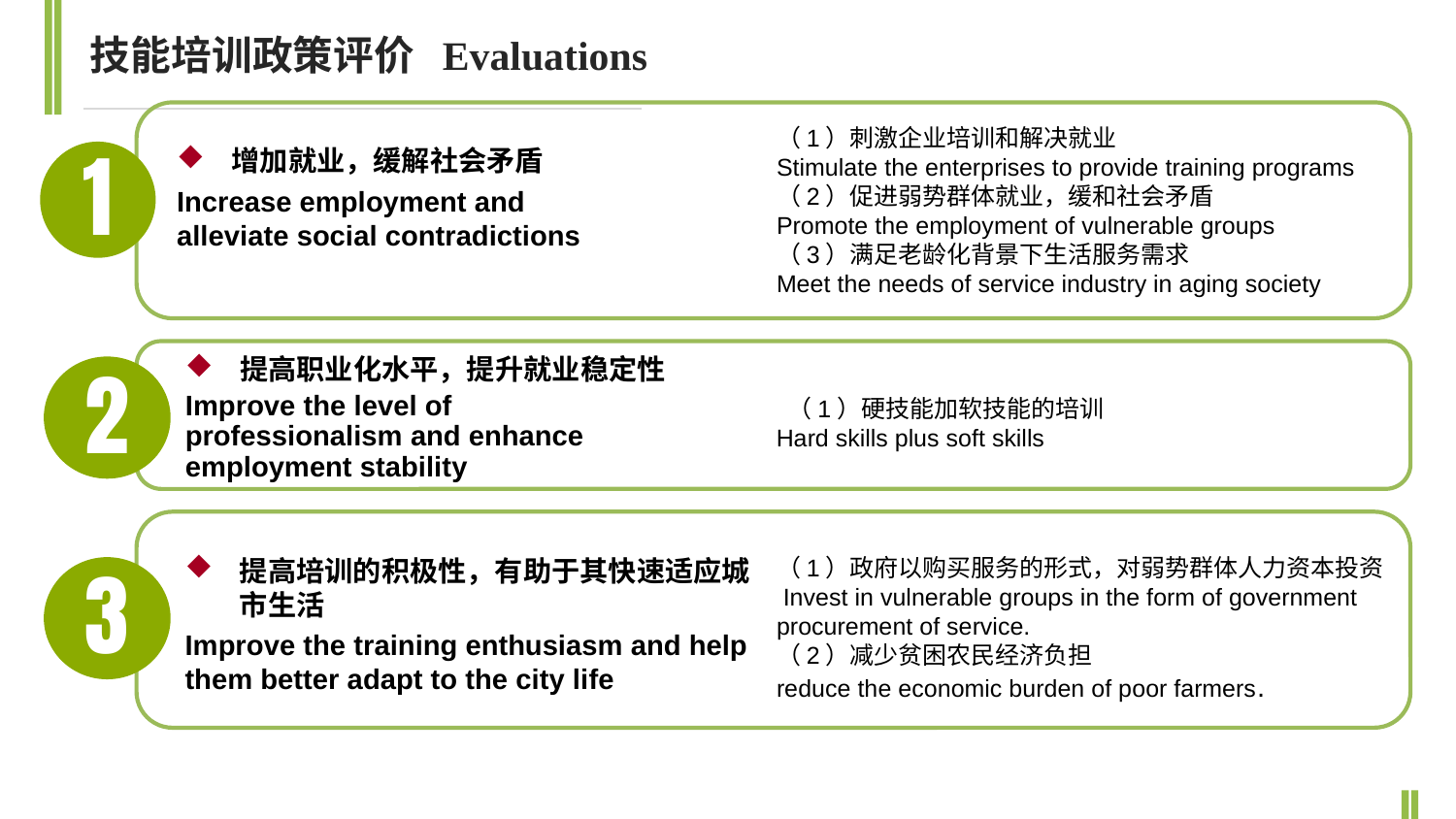

技能培训政策评价  Evaluations

（1）刺激企业培训和解决就业
Stimulate the enterprises to provide training programs
（2）促进弱势群体就业，缓和社会矛盾
Promote the employment of vulnerable groups
（3）满足老龄化背景下生活服务需求
Meet the needs of service industry in aging society
增加就业，缓解社会矛盾
Increase employment and alleviate social contradictions
1
2
3

提高职业化水平，提升就业稳定性
Improve the level of professionalism and enhance employment stability
 （1）硬技能加软技能的培训
Hard skills plus soft skills

提高培训的积极性，有助于其快速适应城市生活
Improve the training enthusiasm and help them better adapt to the city life
（1）政府以购买服务的形式，对弱势群体人力资本投资
 Invest in vulnerable groups in the form of government procurement of service.
（2）减少贫困农民经济负担
reduce the economic burden of poor farmers.